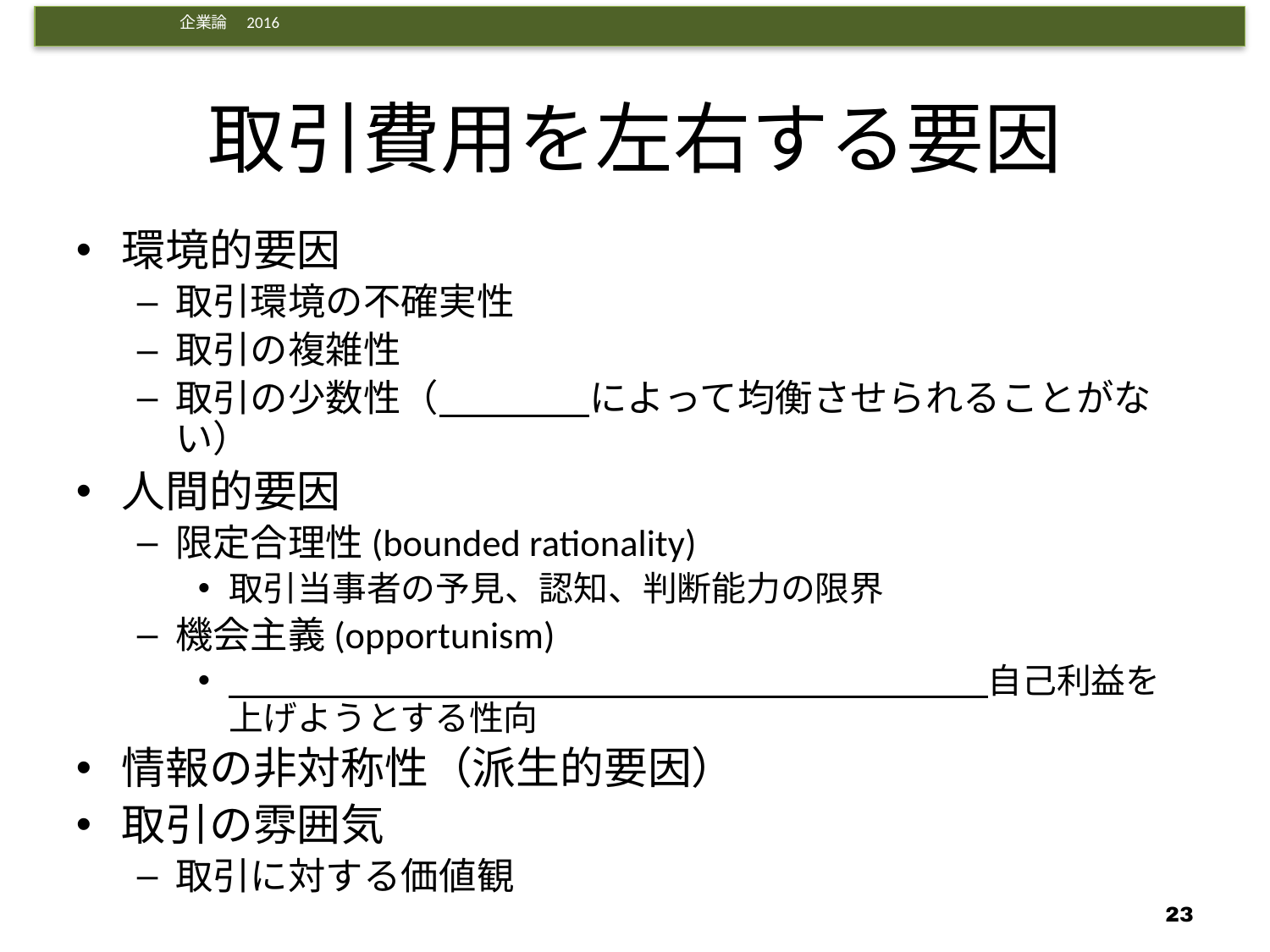

# 取引費用を左右する要因
環境的要因
取引環境の不確実性
取引の複雑性
取引の少数性（　　　　によって均衡させられることがない）
人間的要因
限定合理性(bounded rationality)
取引当事者の予見、認知、判断能力の限界
機会主義(opportunism)
　　　　　　　　　　　　　　　　　　　　　　自己利益を上げようとする性向
情報の非対称性（派生的要因）
取引の雰囲気
取引に対する価値観

23